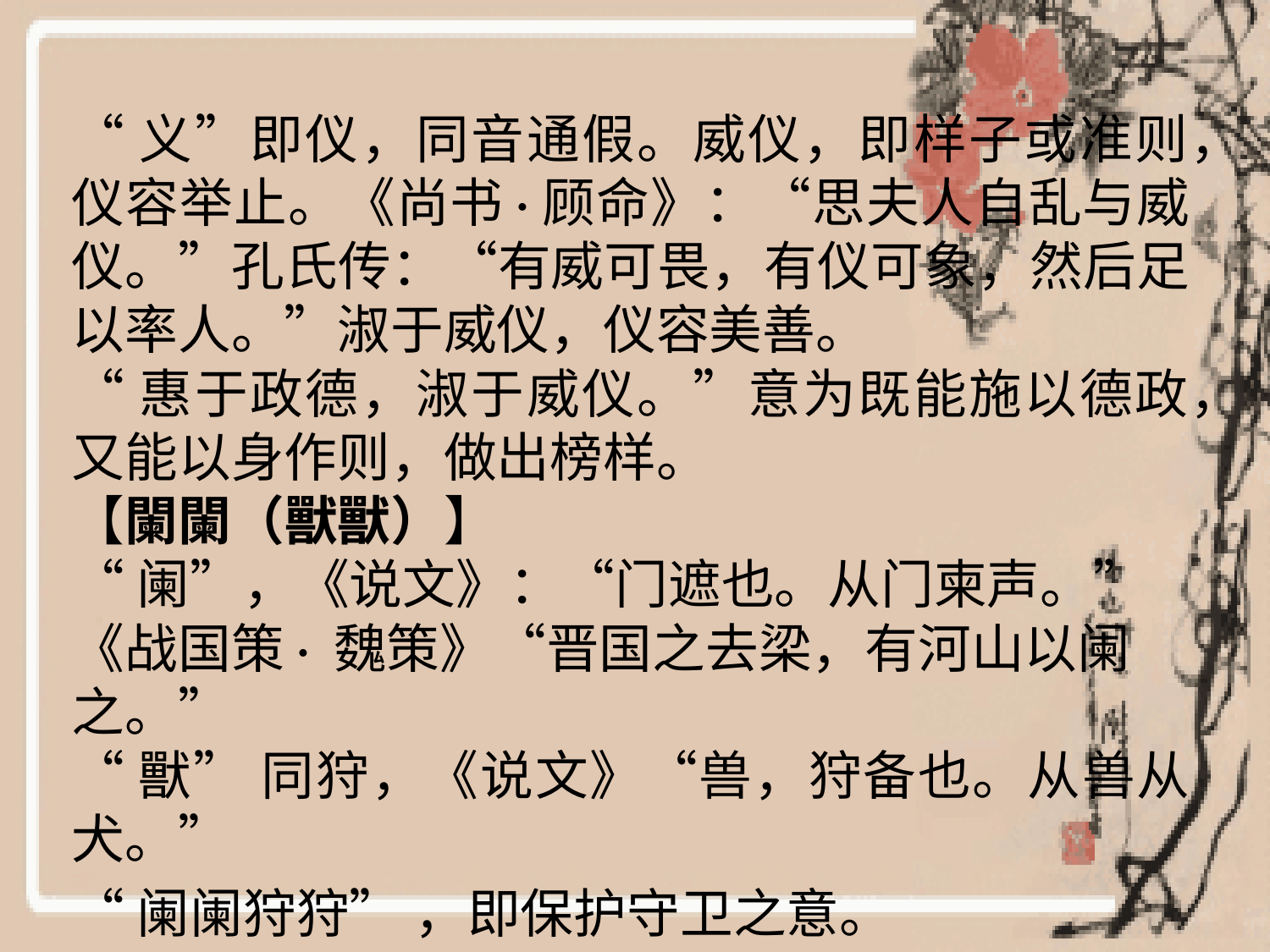

#
“义”即仪，同音通假。威仪，即样子或准则，仪容举止。《尚书·顾命》：“思夫人自乱与威仪。”孔氏传：“有威可畏，有仪可象，然后足以率人。”淑于威仪，仪容美善。
“惠于政德，淑于威仪。”意为既能施以德政，又能以身作则，做出榜样。
【闌闌（獸獸）】
“阑”，《说文》：“门遮也。从门柬声。”《战国策· 魏策》“晋国之去梁，有河山以阑之。”
“獸” 同狩，《说文》“兽，狩备也。从兽从犬。”
“阑阑狩狩” ，即保护守卫之意。